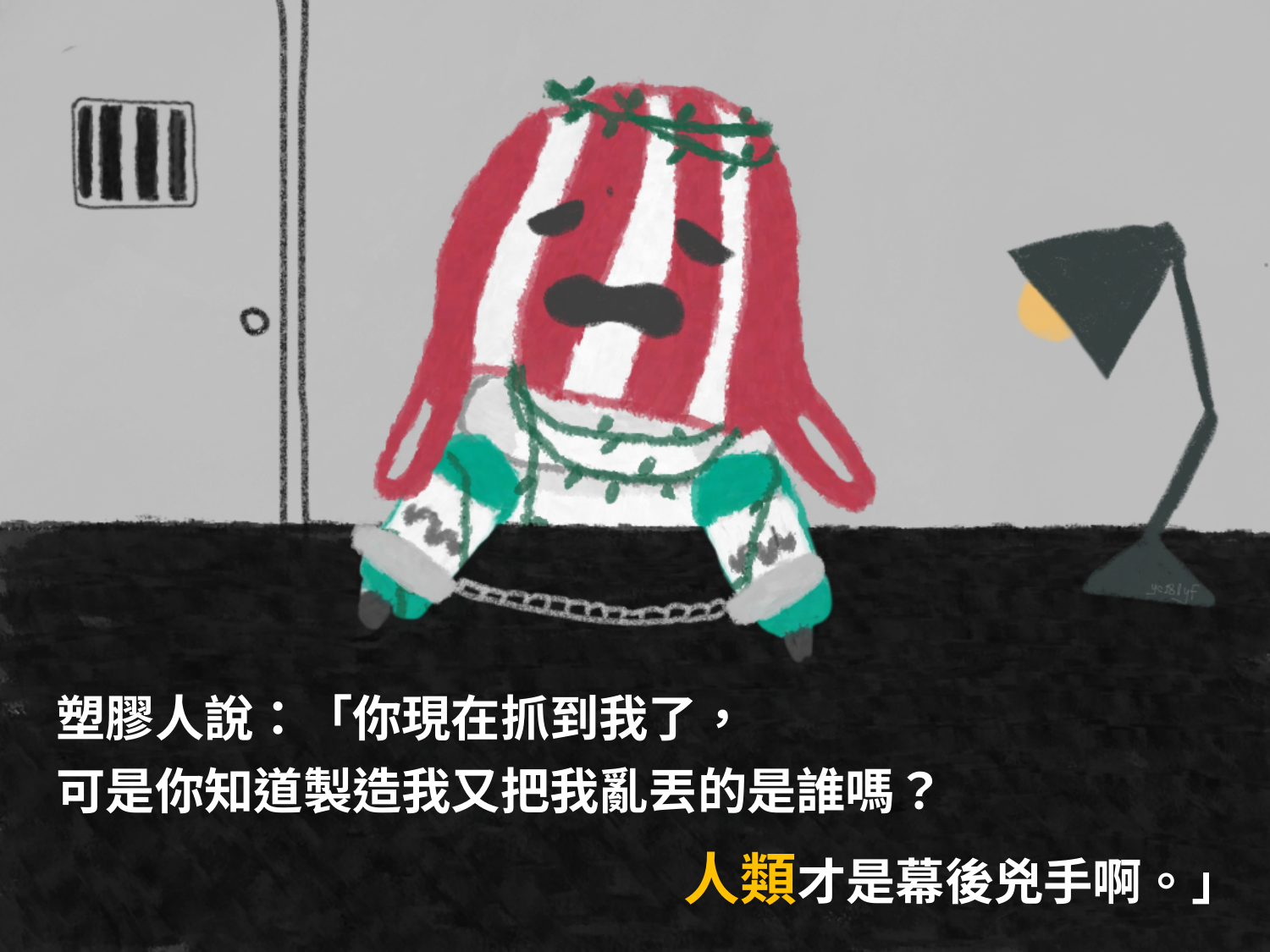

塑膠人說：「你現在抓到我了，
可是你知道製造我又把我亂丟的是誰嗎？
人類才是幕後兇手啊。」